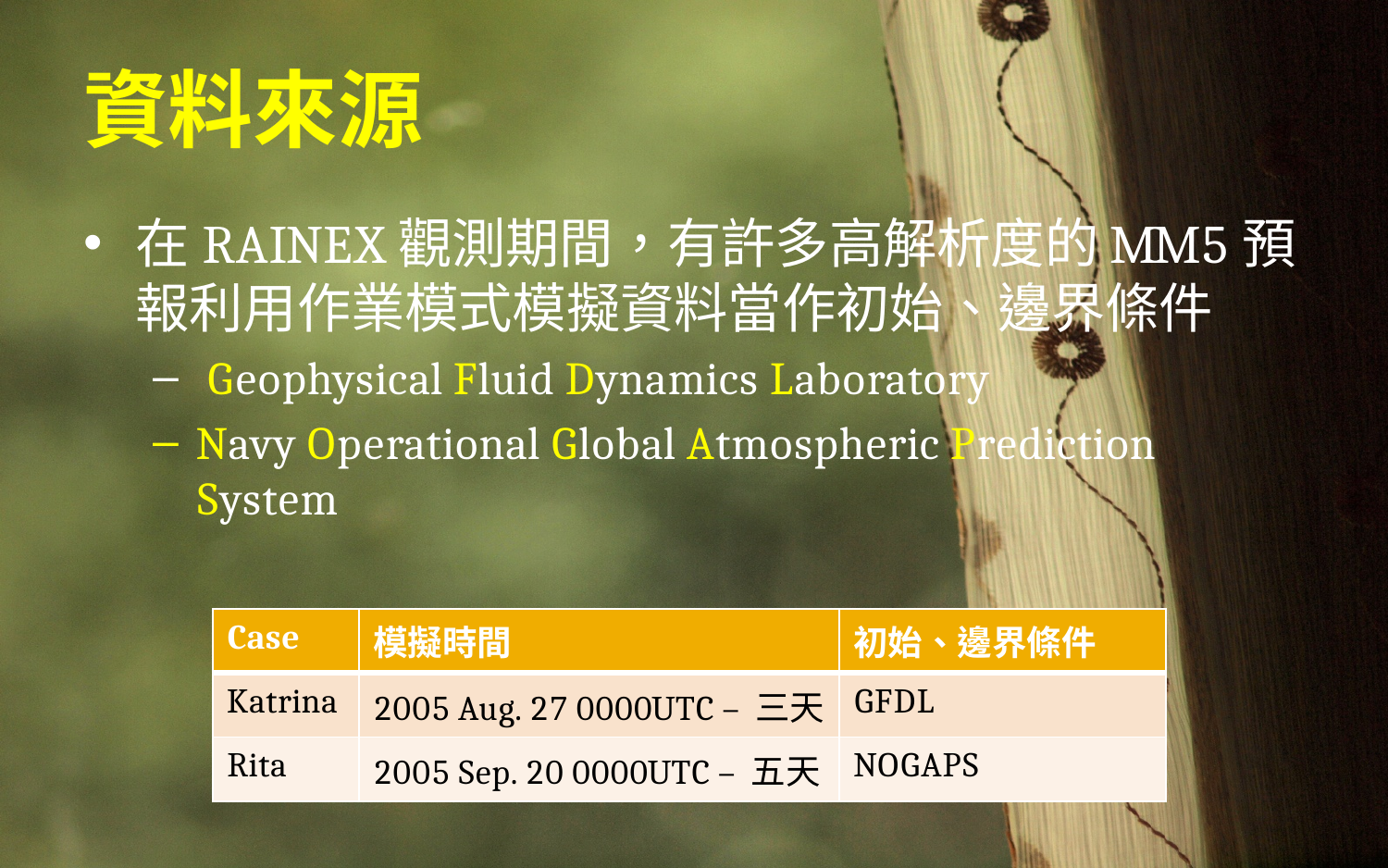

# 資料來源
在RAINEX觀測期間，有許多高解析度的MM5預報利用作業模式模擬資料當作初始、邊界條件
 Geophysical Fluid Dynamics Laboratory
Navy Operational Global Atmospheric Prediction System

| Case | 模擬時間 | 初始、邊界條件 |
| --- | --- | --- |
| Katrina | 2005 Aug. 27 0000UTC – 三天 | GFDL |
| Rita | 2005 Sep. 20 0000UTC – 五天 | NOGAPS |